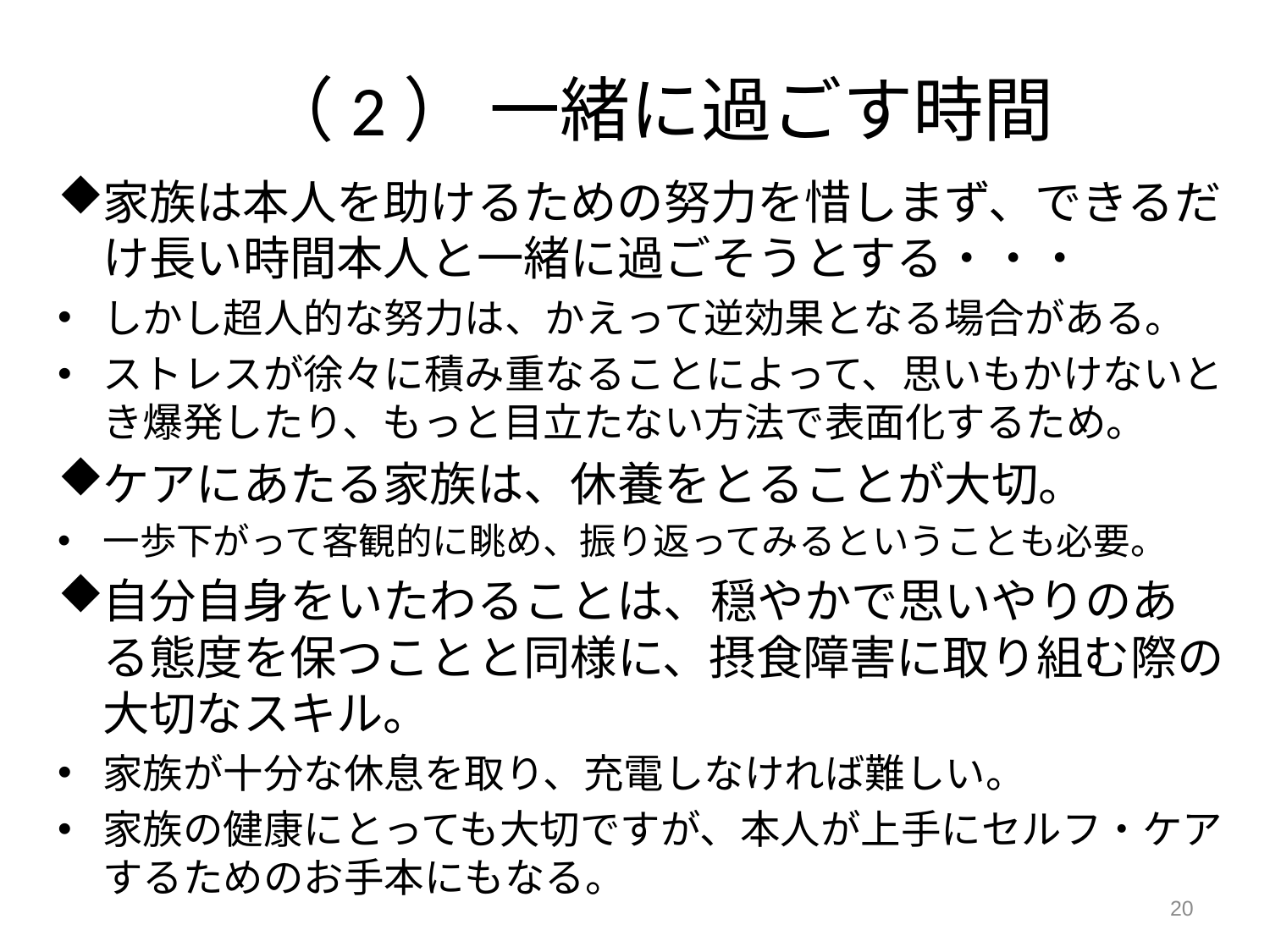

# （2） 一緒に過ごす時間
家族は本人を助けるための努力を惜しまず、できるだけ長い時間本人と一緒に過ごそうとする・・・
しかし超人的な努力は、かえって逆効果となる場合がある。
ストレスが徐々に積み重なることによって、思いもかけないとき爆発したり、もっと目立たない方法で表面化するため。
ケアにあたる家族は、休養をとることが大切。
一歩下がって客観的に眺め、振り返ってみるということも必要。
自分自身をいたわることは、穏やかで思いやりのある態度を保つことと同様に、摂食障害に取り組む際の大切なスキル。
家族が十分な休息を取り、充電しなければ難しい。
家族の健康にとっても大切ですが、本人が上手にセルフ・ケアするためのお手本にもなる。
20